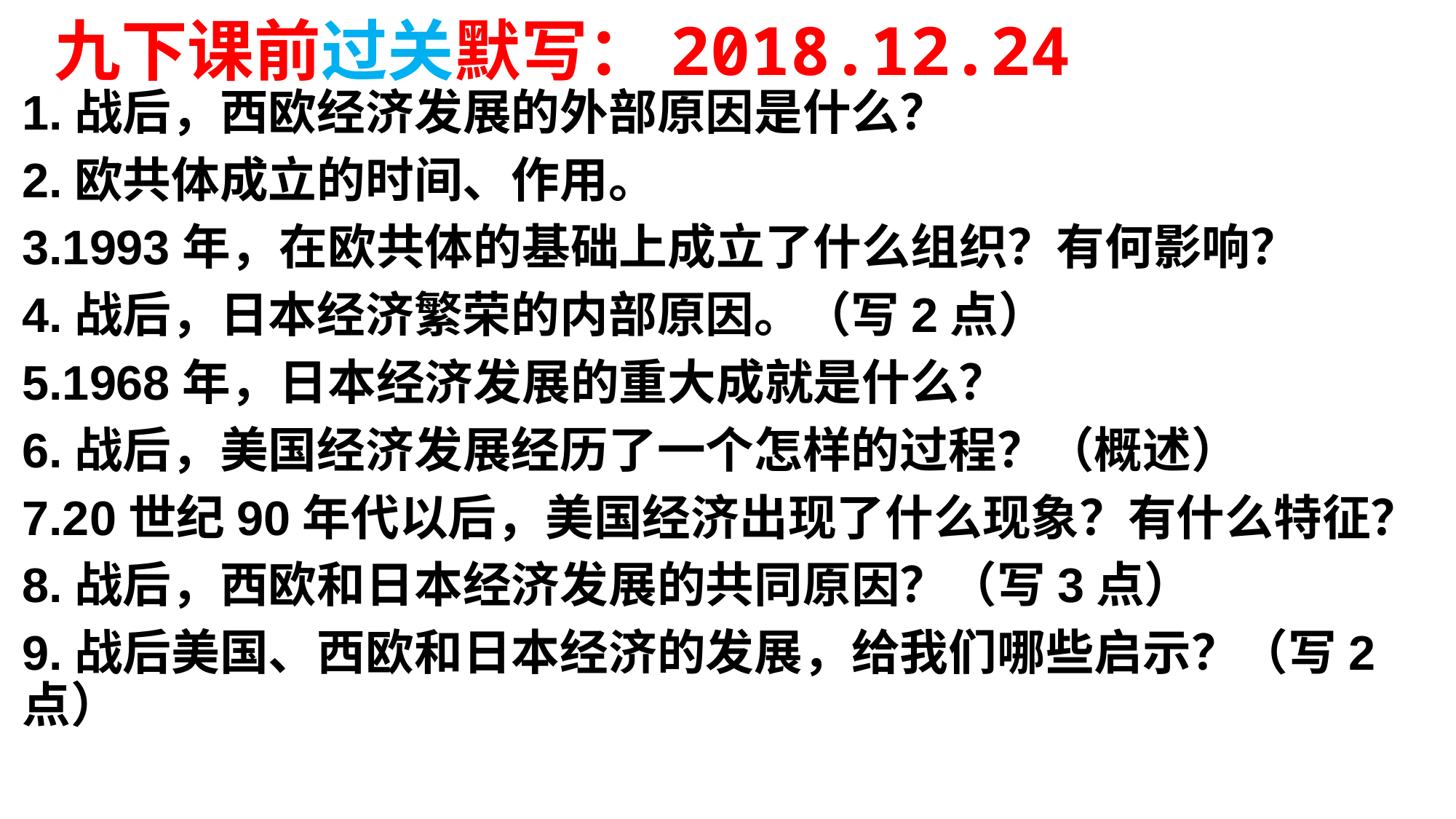

# 九下课前过关默写：2018.12.24
1.战后，西欧经济发展的外部原因是什么？
2.欧共体成立的时间、作用。
3.1993年，在欧共体的基础上成立了什么组织？有何影响？
4.战后，日本经济繁荣的内部原因。（写2点）
5.1968年，日本经济发展的重大成就是什么？
6.战后，美国经济发展经历了一个怎样的过程？（概述）
7.20世纪90年代以后，美国经济出现了什么现象？有什么特征？
8.战后，西欧和日本经济发展的共同原因？（写3点）
9.战后美国、西欧和日本经济的发展，给我们哪些启示？（写2点）